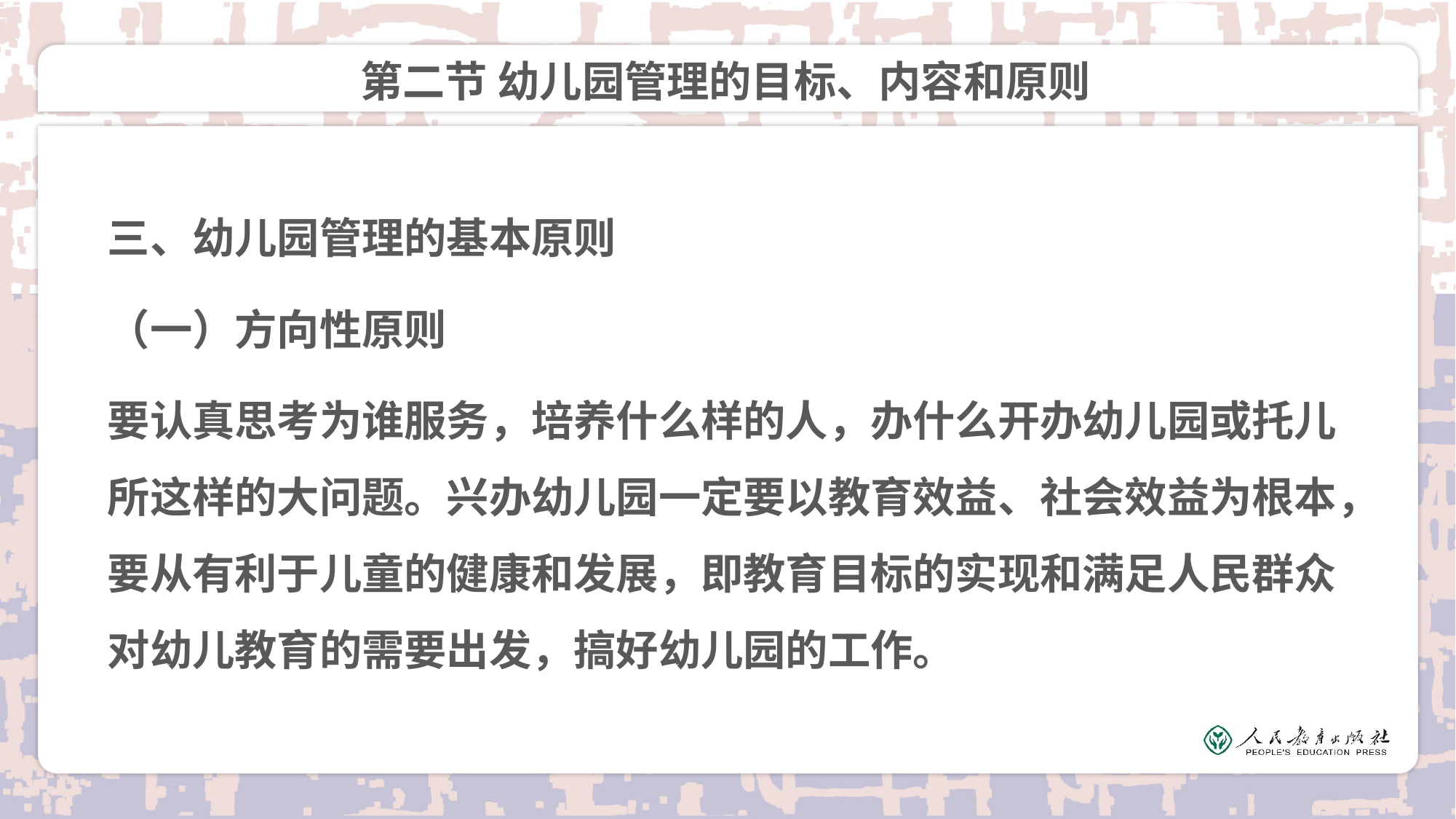

# 第二节 幼儿园管理的目标、内容和原则
三、幼儿园管理的基本原则
（一）方向性原则
要认真思考为谁服务，培养什么样的人，办什么开办幼儿园或托儿所这样的大问题。兴办幼儿园一定要以教育效益、社会效益为根本，要从有利于儿童的健康和发展，即教育目标的实现和满足人民群众对幼儿教育的需要出发，搞好幼儿园的工作。